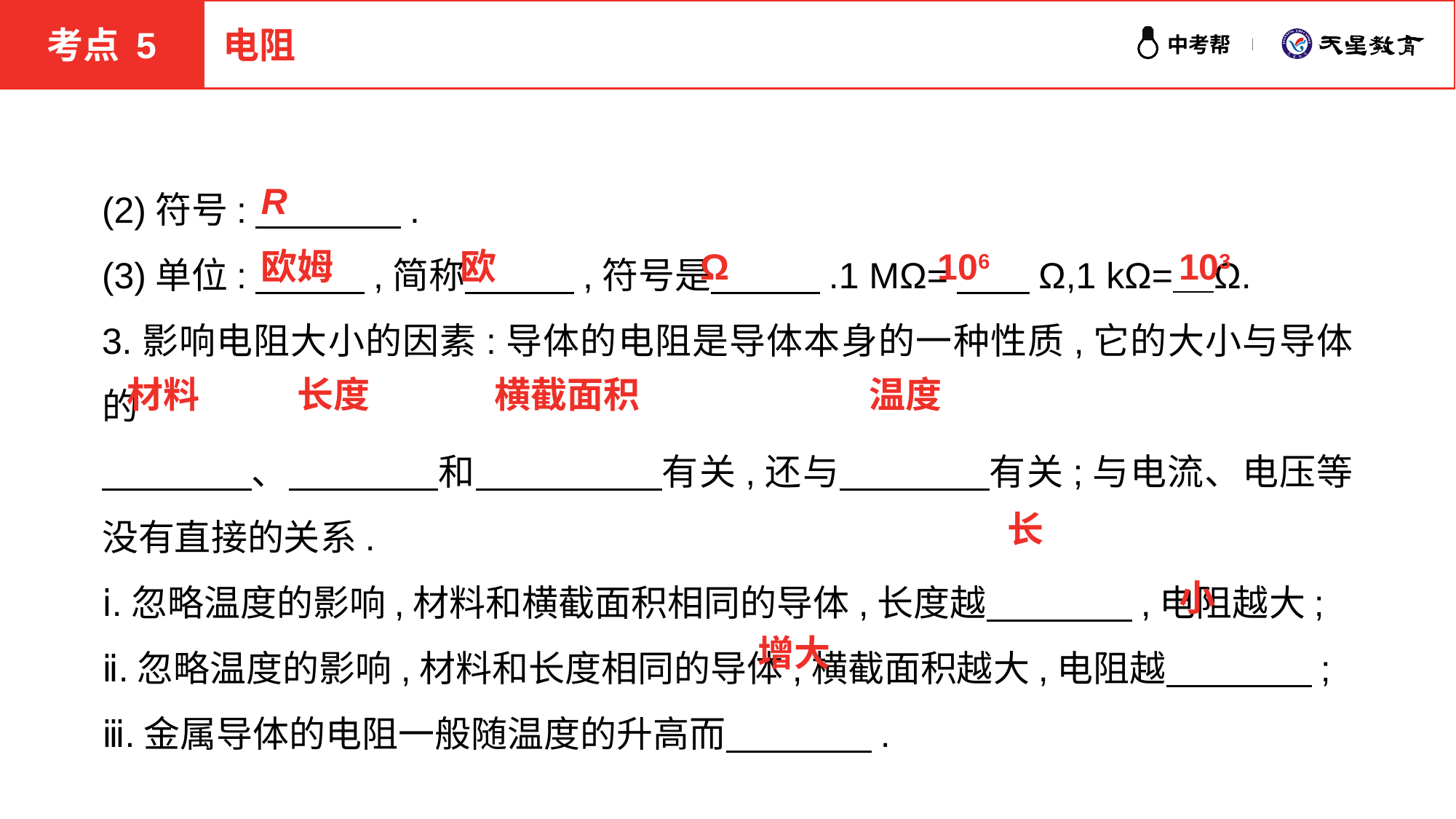

考点 5
电阻
(2)符号:　　　　.
(3)单位:　　　,简称　　　,符号是　　　.1 MΩ=　　Ω,1 kΩ=    Ω.
3.影响电阻大小的因素:导体的电阻是导体本身的一种性质,它的大小与导体的
　　　　、　　　　和　    　　　有关,还与　　　　有关;与电流、电压等没有直接的关系.
ⅰ.忽略温度的影响,材料和横截面积相同的导体,长度越　　　　,电阻越大;
ⅱ.忽略温度的影响,材料和长度相同的导体,横截面积越大,电阻越　　　　;
ⅲ.金属导体的电阻一般随温度的升高而　　　　.
R
欧姆
欧
Ω
106
103
材料
长度
横截面积
温度
长
小
增大